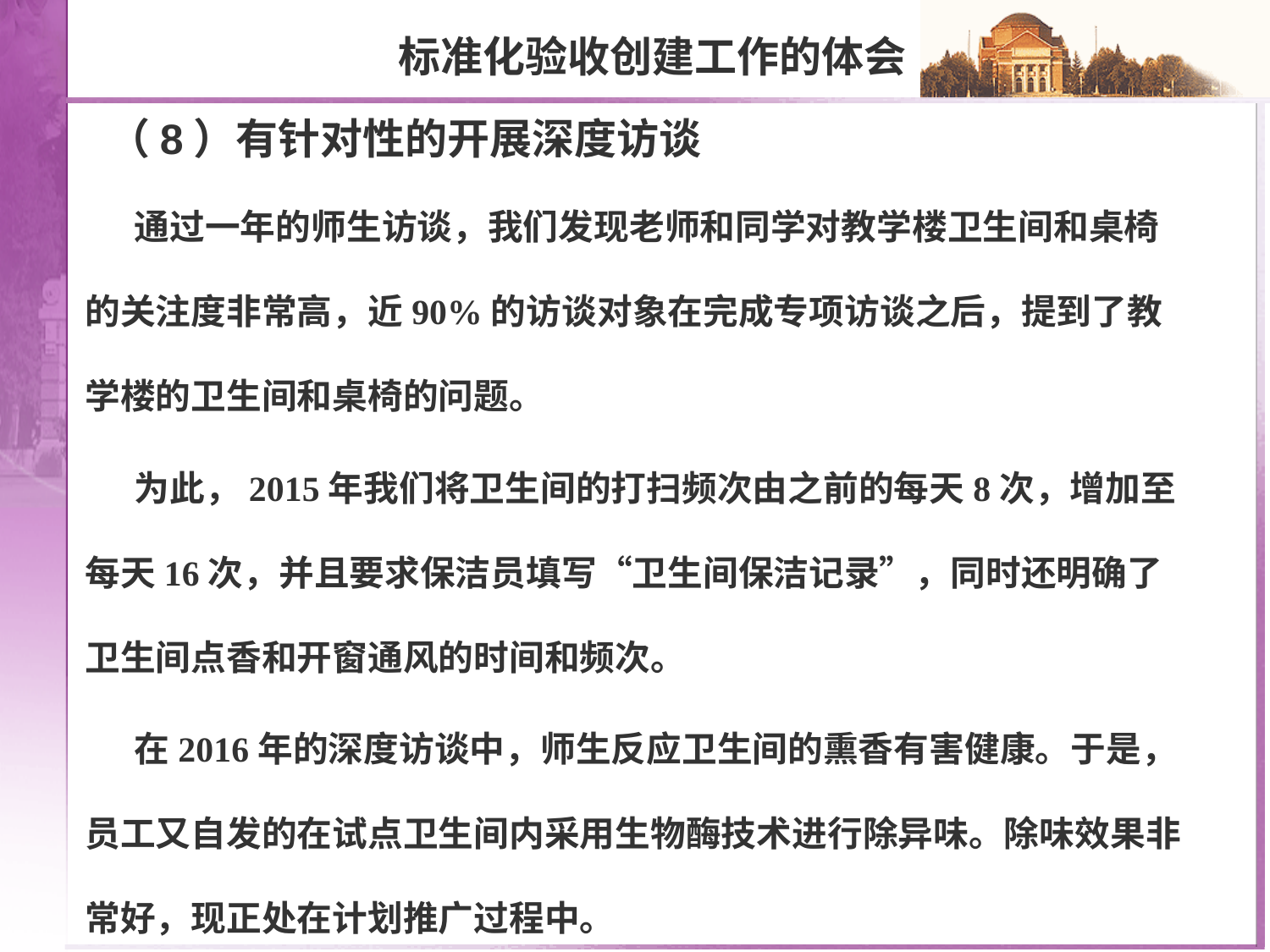

标准化验收创建工作的体会
（8）有针对性的开展深度访谈
           通过一年的师生访谈，我们发现老师和同学对教学楼卫生间和桌椅的关注度非常高，近90%的访谈对象在完成专项访谈之后，提到了教学楼的卫生间和桌椅的问题。
           为此，2015年我们将卫生间的打扫频次由之前的每天8次，增加至每天16次，并且要求保洁员填写“卫生间保洁记录”，同时还明确了卫生间点香和开窗通风的时间和频次。
           在2016年的深度访谈中，师生反应卫生间的熏香有害健康。于是，员工又自发的在试点卫生间内采用生物酶技术进行除异味。除味效果非常好，现正处在计划推广过程中。